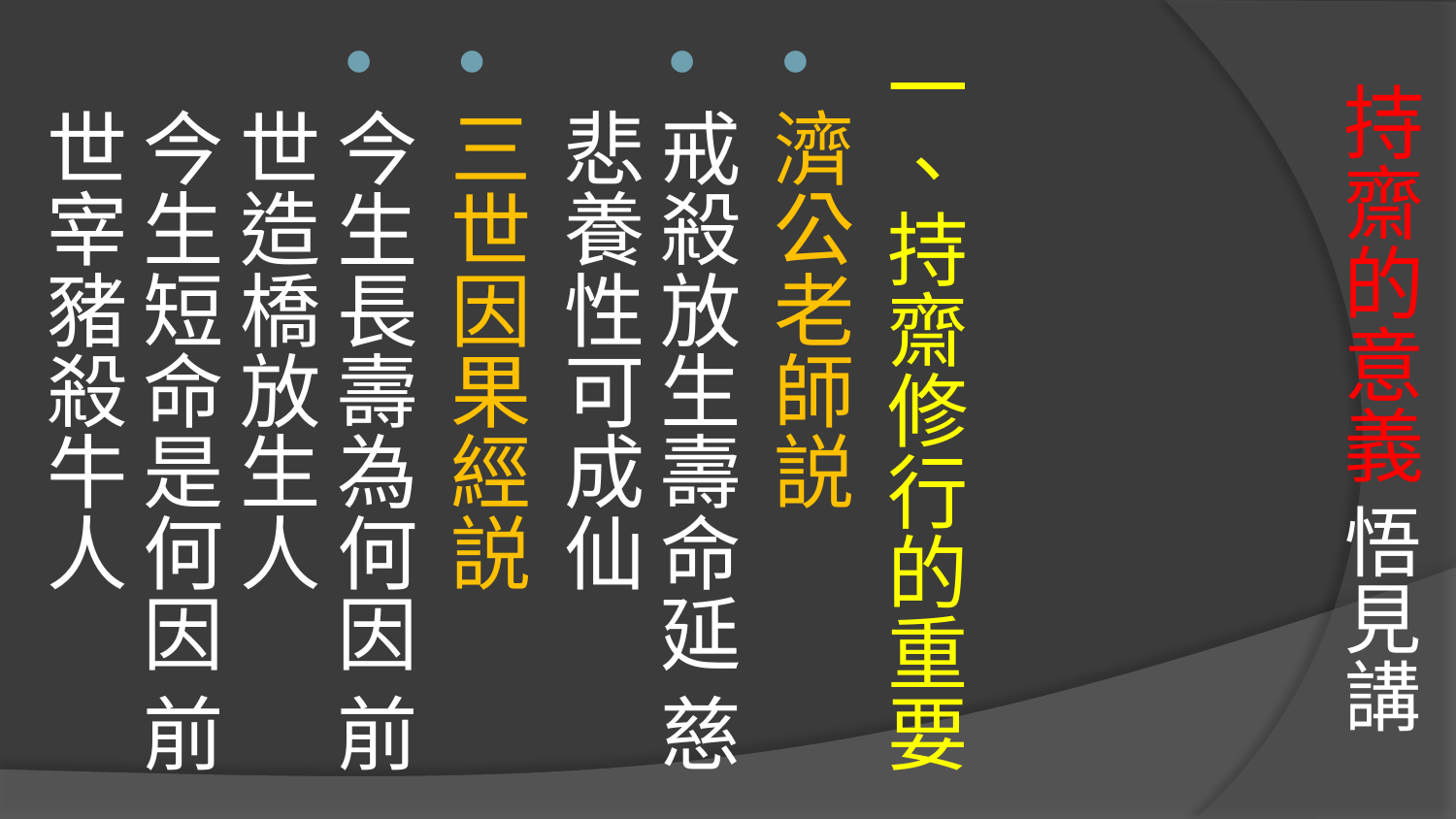

# 持齋的意義 悟見講
一、持齋修行的重要
濟公老師説
戒殺放生壽命延 慈悲養性可成仙
三世因果經説
今生長壽為何因 前世造橋放生人
今生短命是何因 前世宰豬殺牛人